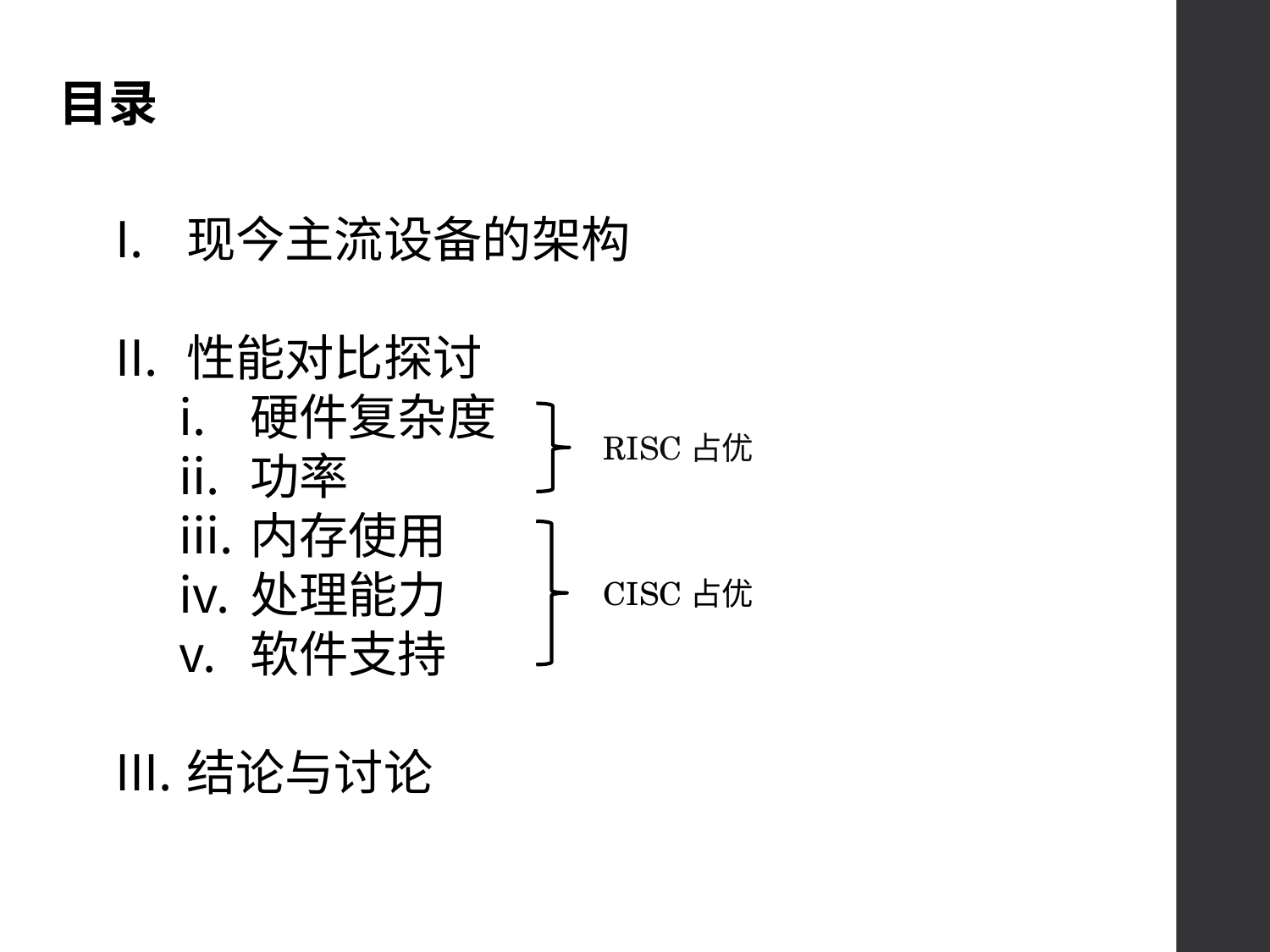

目录
现今主流设备的架构

性能对比探讨
硬件复杂度
功率
内存使用
处理能力
软件支持

结论与讨论

RISC占优

CISC占优